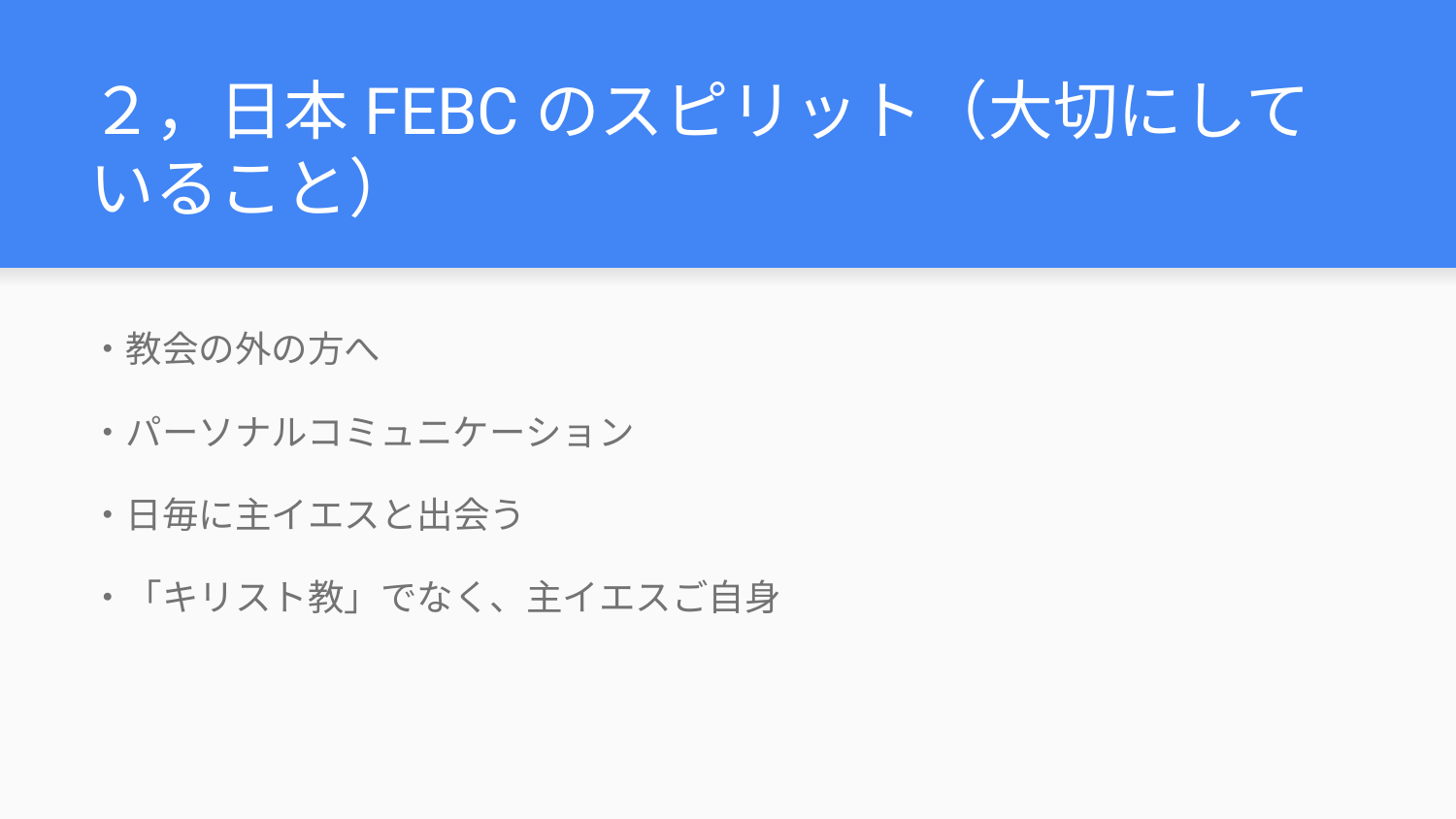

# ２，日本FEBCのスピリット（大切にしていること）
・教会の外の方へ
・パーソナルコミュニケーション
・日毎に主イエスと出会う
・「キリスト教」でなく、主イエスご自身